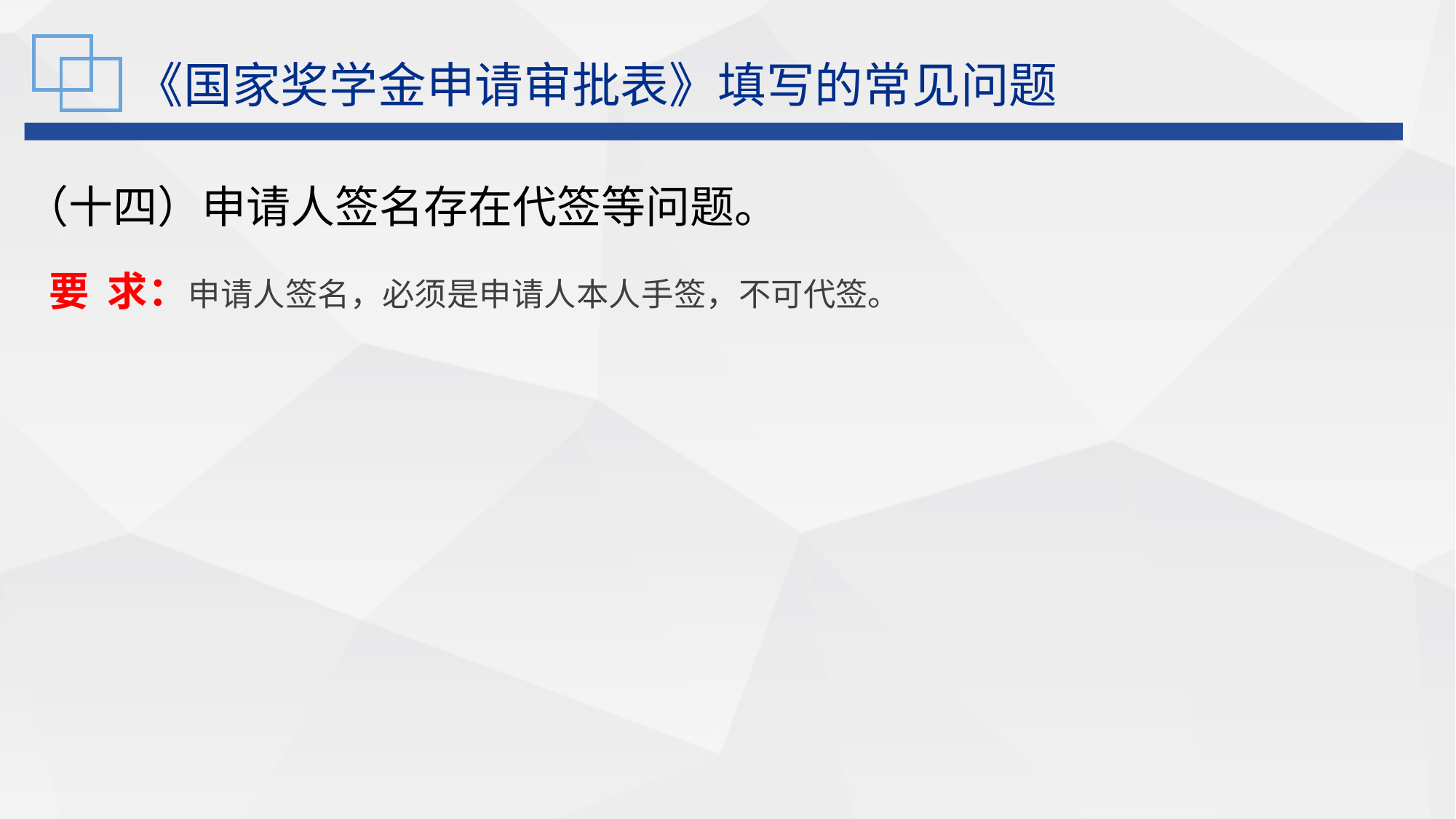

《国家奖学金申请审批表》填写的常见问题

（十四）申请人签名存在代签等问题。
要  求：申请人签名，必须是申请人本人手签，不可代签。